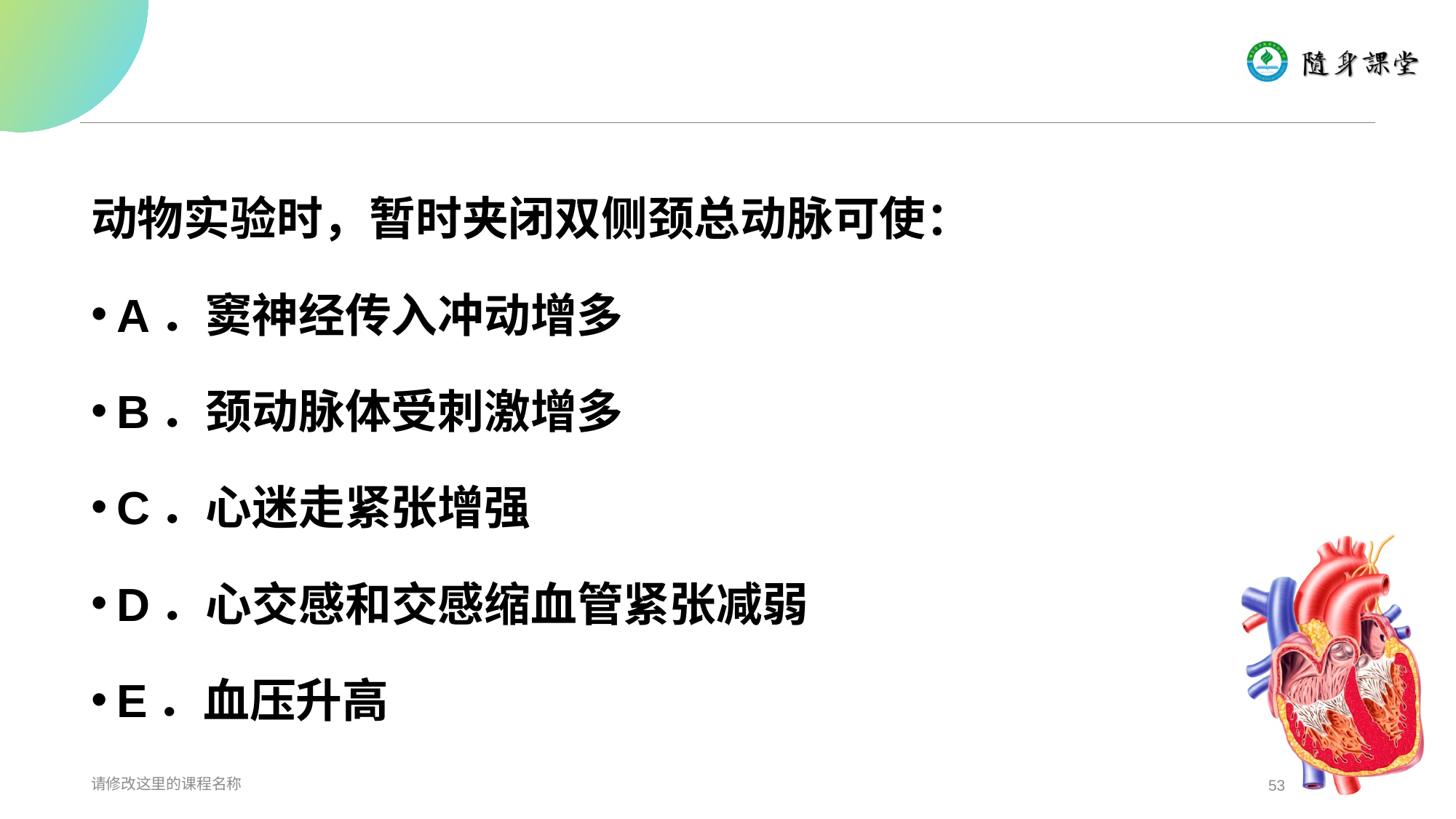

#
动物实验时，暂时夹闭双侧颈总动脉可使：
A．窦神经传入冲动增多
B．颈动脉体受刺激增多
C．心迷走紧张增强
D．心交感和交感缩血管紧张减弱
E．血压升高
请修改这里的课程名称
53